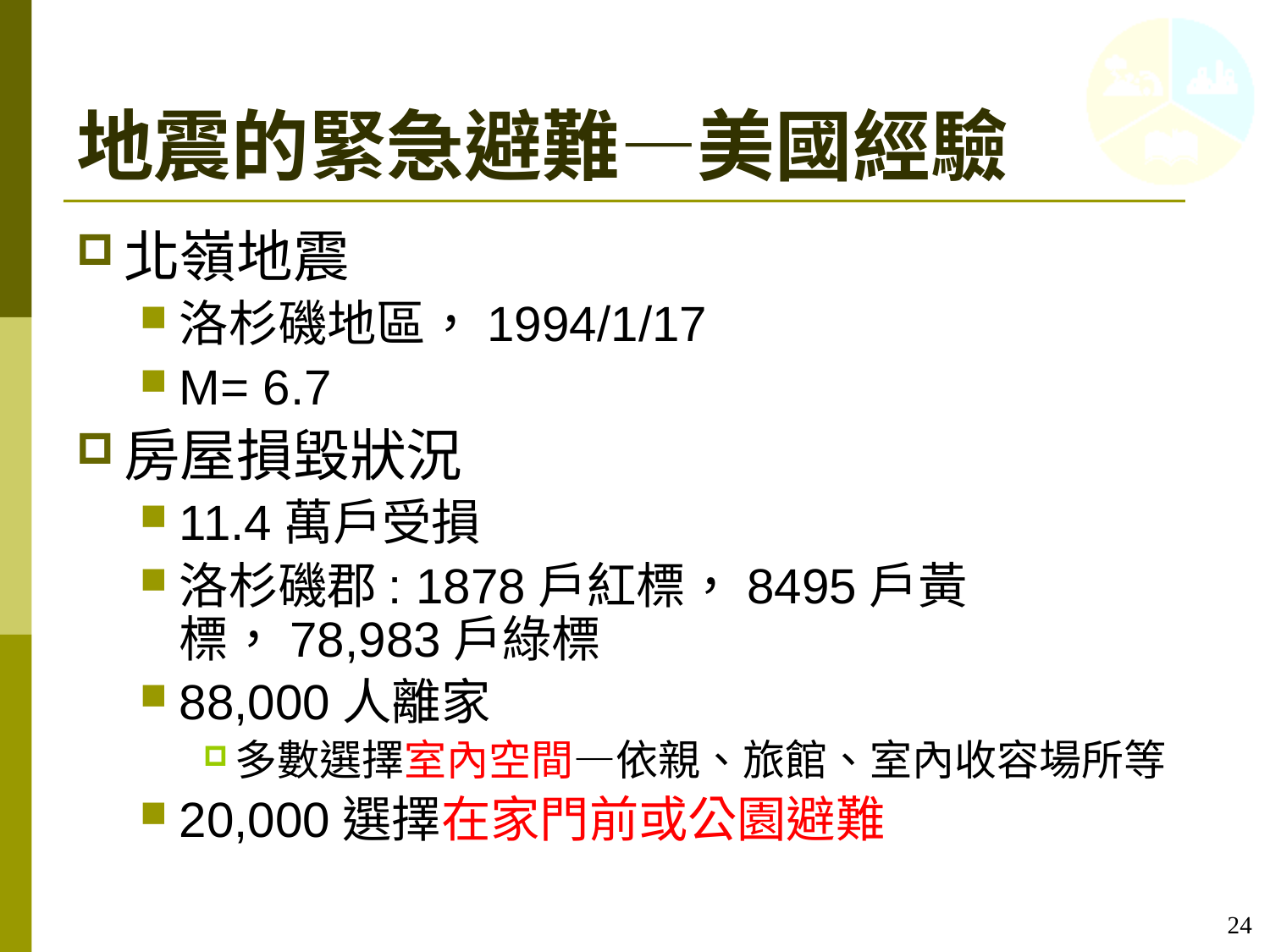

# 地震的緊急避難—美國經驗
北嶺地震
洛杉磯地區，1994/1/17
M= 6.7
房屋損毀狀況
11.4萬戶受損
洛杉磯郡: 1878戶紅標，8495戶黃標，78,983戶綠標
88,000人離家
多數選擇室內空間—依親、旅館、室內收容場所等
20,000選擇在家門前或公園避難
24